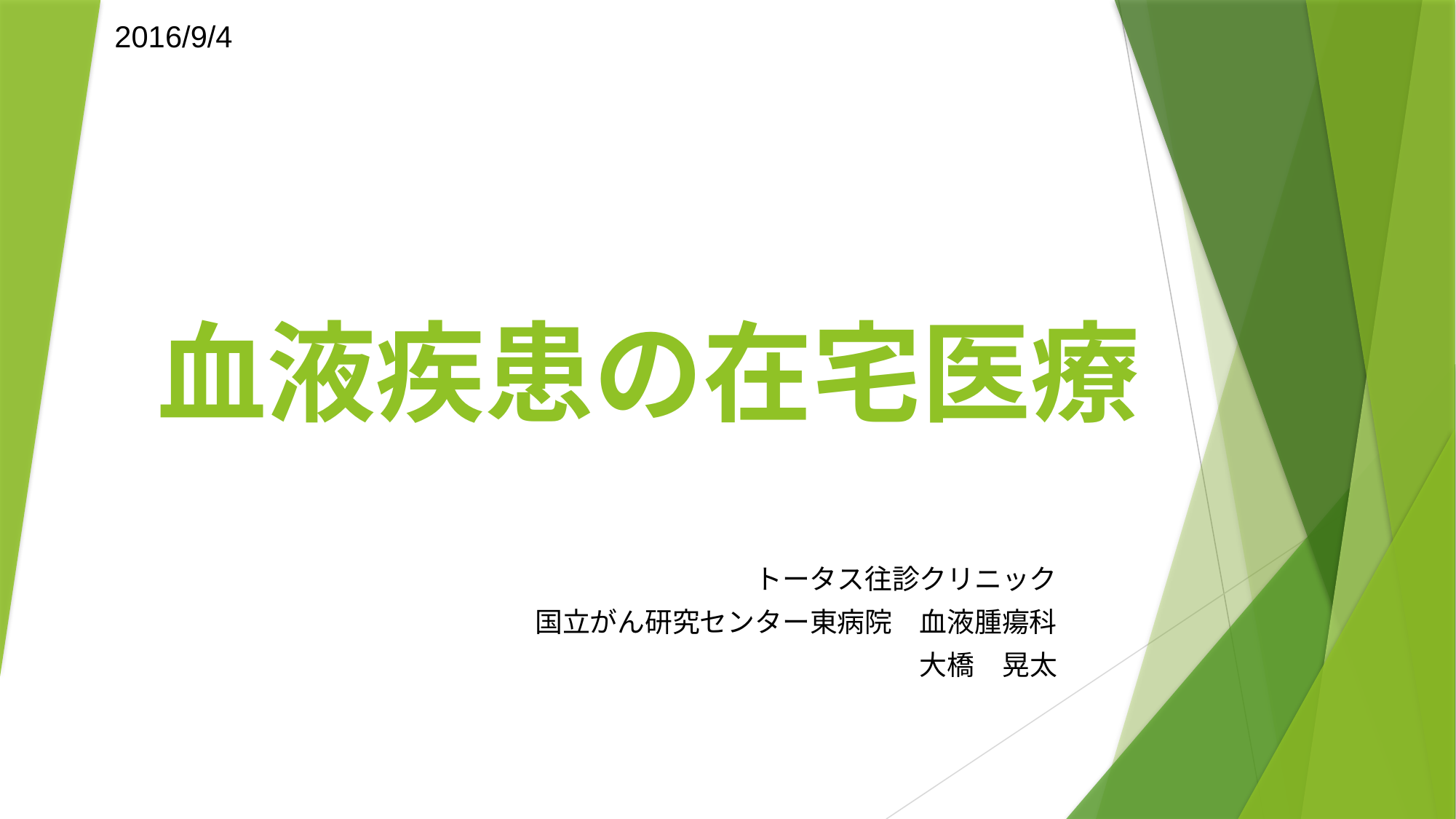

2016/9/4
# 血液疾患の在宅医療
トータス往診クリニック
国立がん研究センター東病院　血液腫瘍科
大橋　晃太